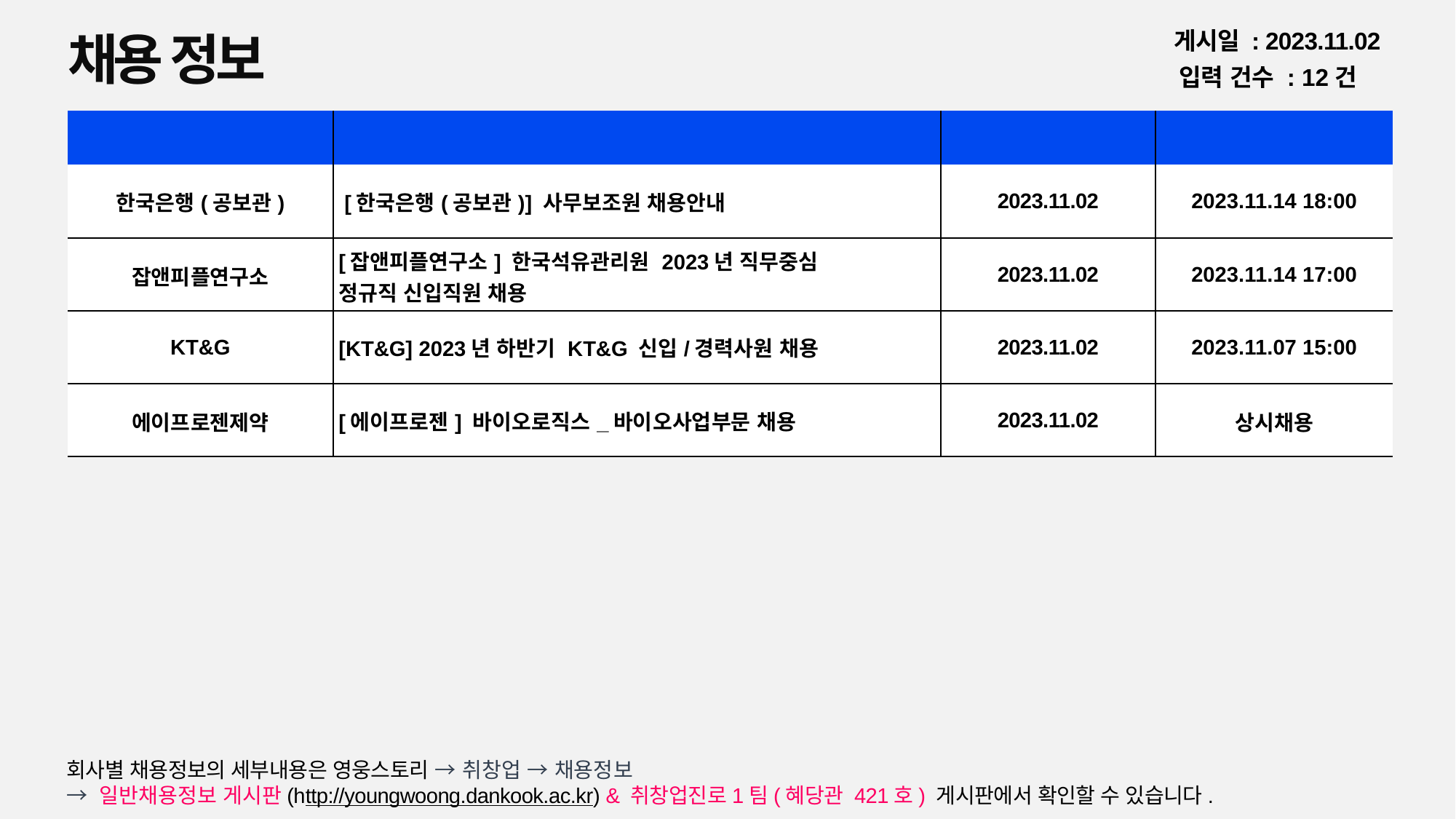

채용 정보
게시일 : 2023.11.02
입력 건수 : 12건
| 회사명 | 공고명 | 등록일 | 마감일 |
| --- | --- | --- | --- |
| 한국은행(공보관) | [한국은행(공보관)] 사무보조원 채용안내 | 2023.11.02 | 2023.11.14 18:00 |
| 잡앤피플연구소 | [잡앤피플연구소] 한국석유관리원 2023년 직무중심 정규직 신입직원 채용 | 2023.11.02 | 2023.11.14 17:00 |
| KT&G | [KT&G] 2023년 하반기 KT&G 신입/경력사원 채용 | 2023.11.02 | 2023.11.07 15:00 |
| 에이프로젠제약 | [에이프로젠] 바이오로직스\_바이오사업부문 채용 | 2023.11.02 | 상시채용 |
회사별 채용정보의 세부내용은 영웅스토리 → 취창업 → 채용정보
→ 일반채용정보 게시판(http://youngwoong.dankook.ac.kr) & 취창업진로1팀(혜당관 421호) 게시판에서 확인할 수 있습니다.